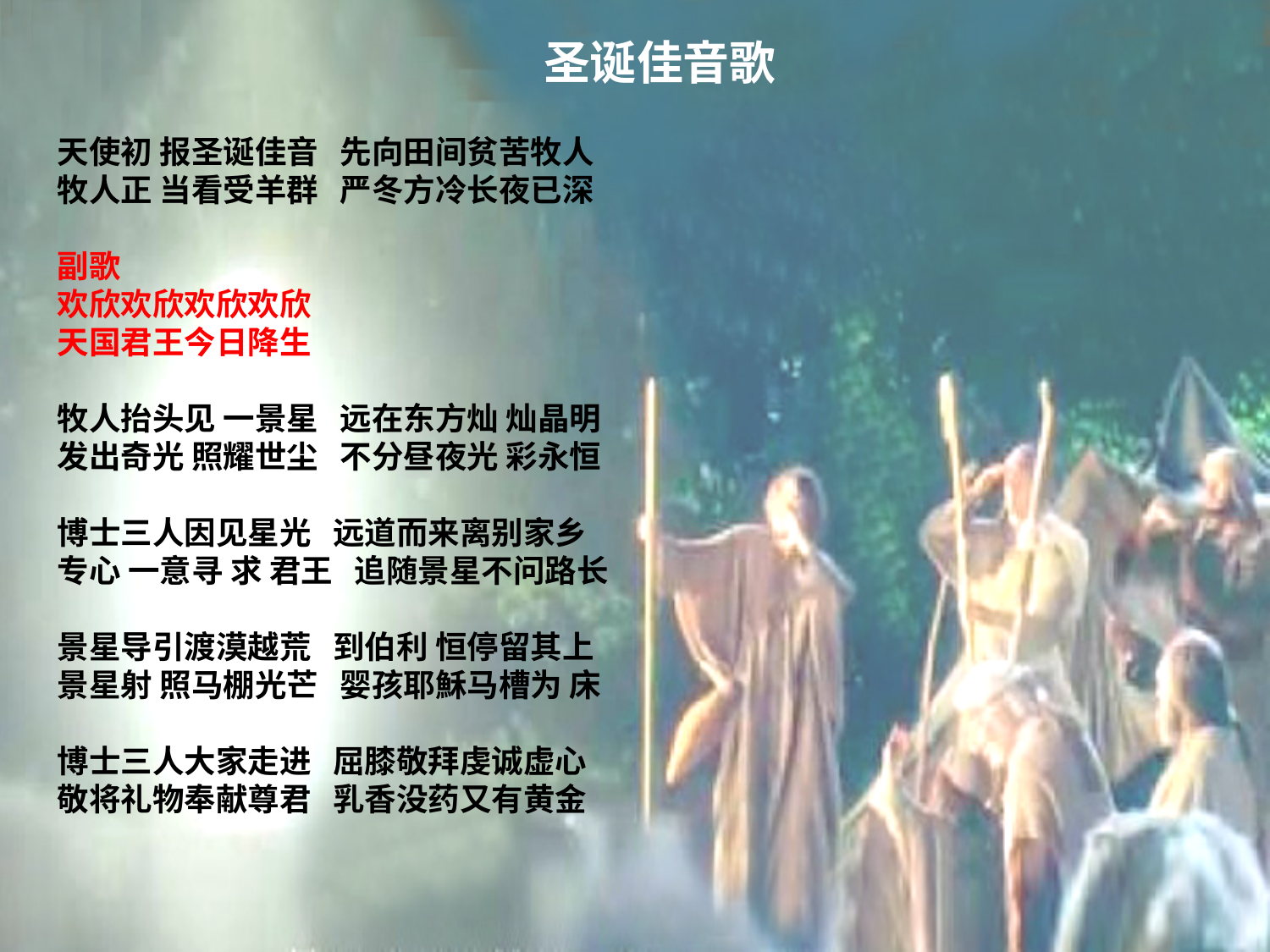

# 圣诞佳音歌
天使初 报圣诞佳音   先向田间贫苦牧人
牧人正 当看受羊群   严冬方冷长夜已深

副歌
欢欣欢欣欢欣欢欣
天国君王今日降生

牧人抬头见 一景星   远在东方灿 灿晶明
发出奇光 照耀世尘   不分昼夜光 彩永恒

博士三人因见星光   远道而来离别家乡
专心 一意寻 求 君王   追随景星不问路长

景星导引渡漠越荒   到伯利 恒停留其上
景星射 照马棚光芒   婴孩耶穌马槽为 床
博士三人大家走进   屈膝敬拜虔诚虚心
敬将礼物奉献尊君   乳香没药又有黄金